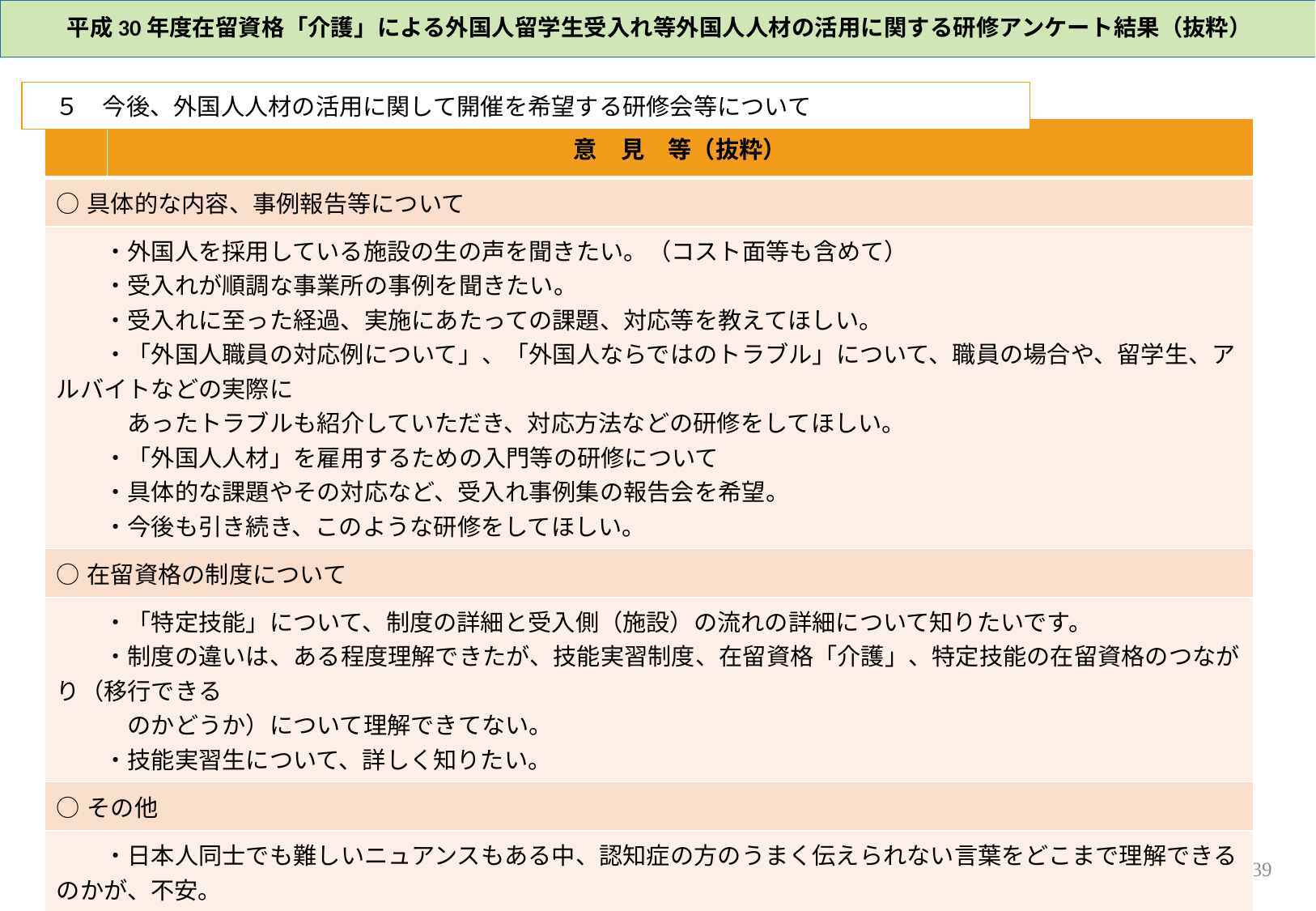

# 平成30年度在留資格「介護」による外国人留学生受入れ等外国人人材の活用に関する研修アンケート結果（抜粋）
　５　今後、外国人人材の活用に関して開催を希望する研修会等について
|  | 意　見　等（抜粋） |
| --- | --- |
| ○具体的な内容、事例報告等について |  |
| ・外国人を採用している施設の生の声を聞きたい。（コスト面等も含めて） 　　・受入れが順調な事業所の事例を聞きたい。 　　・受入れに至った経過、実施にあたっての課題、対応等を教えてほしい。 　　・「外国人職員の対応例について」、「外国人ならではのトラブル」について、職員の場合や、留学生、アルバイトなどの実際に 　　　あったトラブルも紹介していただき、対応方法などの研修をしてほしい。 　　・「外国人人材」を雇用するための入門等の研修について 　　・具体的な課題やその対応など、受入れ事例集の報告会を希望。 　　・今後も引き続き、このような研修をしてほしい。 |  |
| ○在留資格の制度について |  |
| ・「特定技能」について、制度の詳細と受入側（施設）の流れの詳細について知りたいです。 　　・制度の違いは、ある程度理解できたが、技能実習制度、在留資格「介護」、特定技能の在留資格のつながり（移行できる 　　　のかどうか）について理解できてない。 　　・技能実習生について、詳しく知りたい。 |  |
| ○その他 |  |
| ・日本人同士でも難しいニュアンスもある中、認知症の方のうまく伝えられない言葉をどこまで理解できるのかが、不安。　　 　　　もっと検討が必要。 　　・外国人人材の活用にあたり、マニュアル作成のノウハウ。 　　・学校と施設をつなぐ場があると良い。 |  |
39